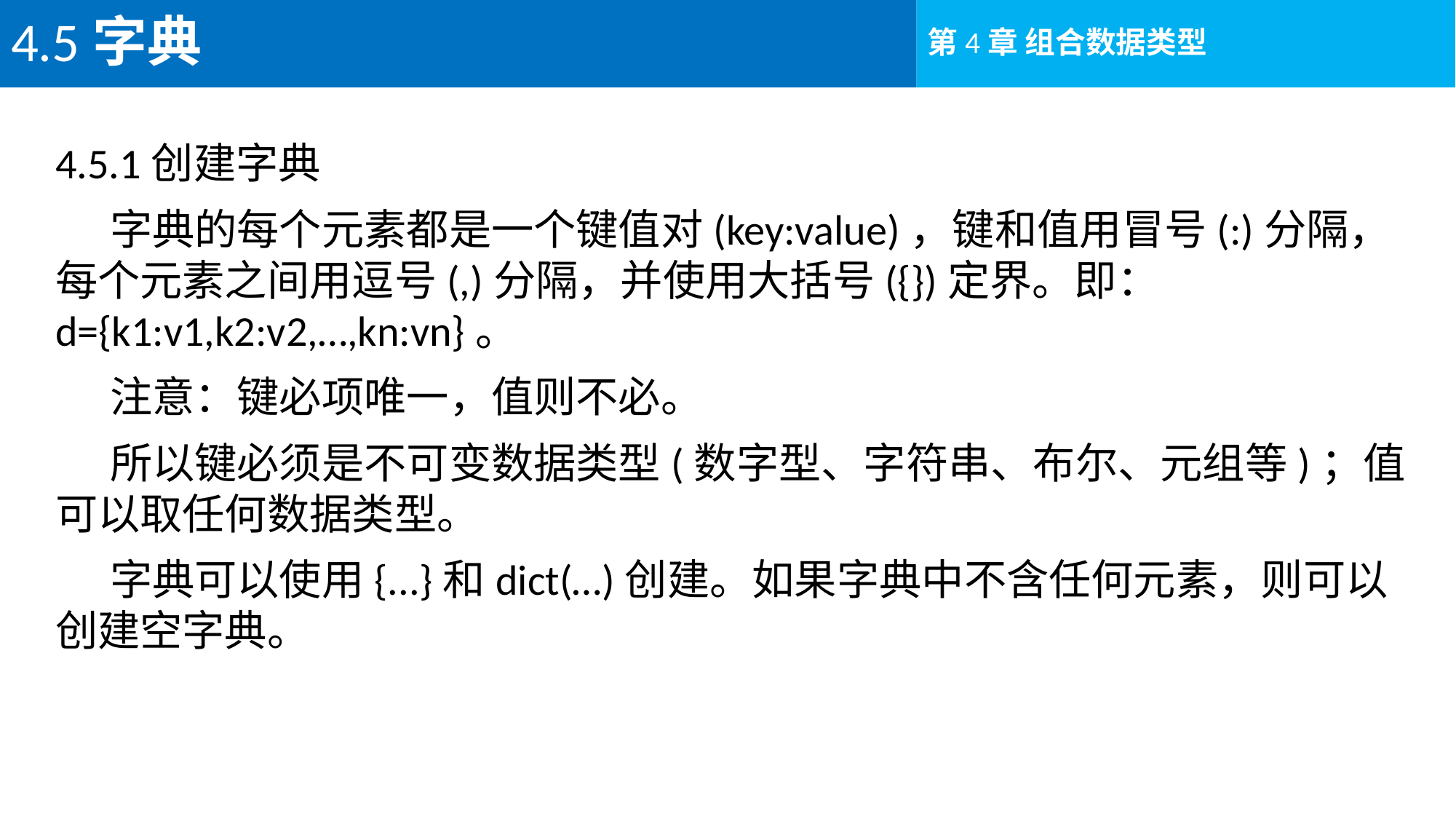

# 4.5字典
4.5.1创建字典
字典的每个元素都是一个键值对(key:value)，键和值用冒号(:)分隔，每个元素之间用逗号(,)分隔，并使用大括号({})定界。即：d={k1:v1,k2:v2,…,kn:vn}。
注意：键必项唯一，值则不必。
所以键必须是不可变数据类型(数字型、字符串、布尔、元组等)；值可以取任何数据类型。
字典可以使用{...}和dict(…)创建。如果字典中不含任何元素，则可以创建空字典。